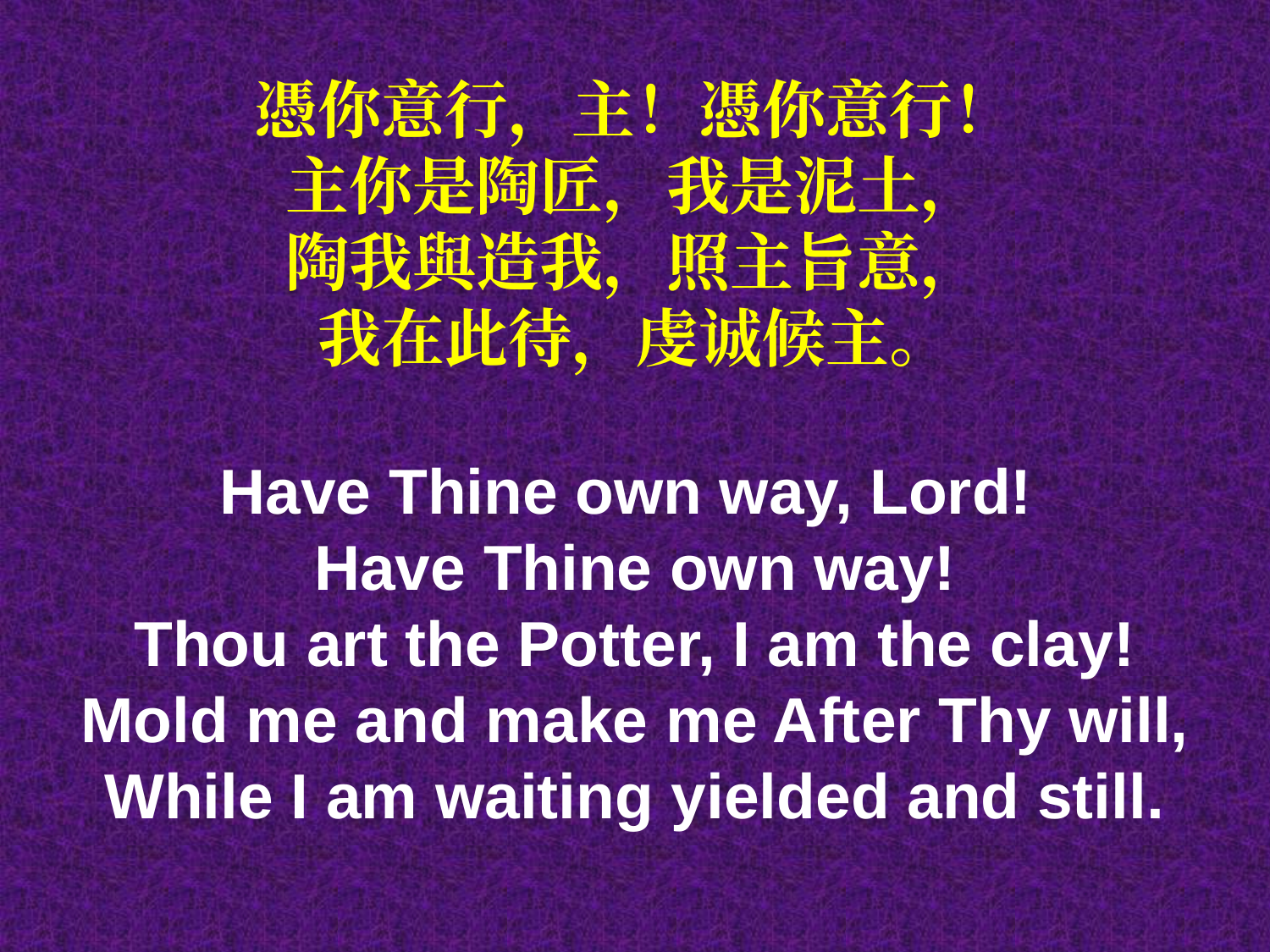

憑你意行，主！憑你意行！
主你是陶匠，我是泥土，
陶我與造我，照主旨意，
我在此待，虔诚候主。

Have Thine own way, Lord!
Have Thine own way!
Thou art the Potter, I am the clay!
Mold me and make me After Thy will,
While I am waiting yielded and still.